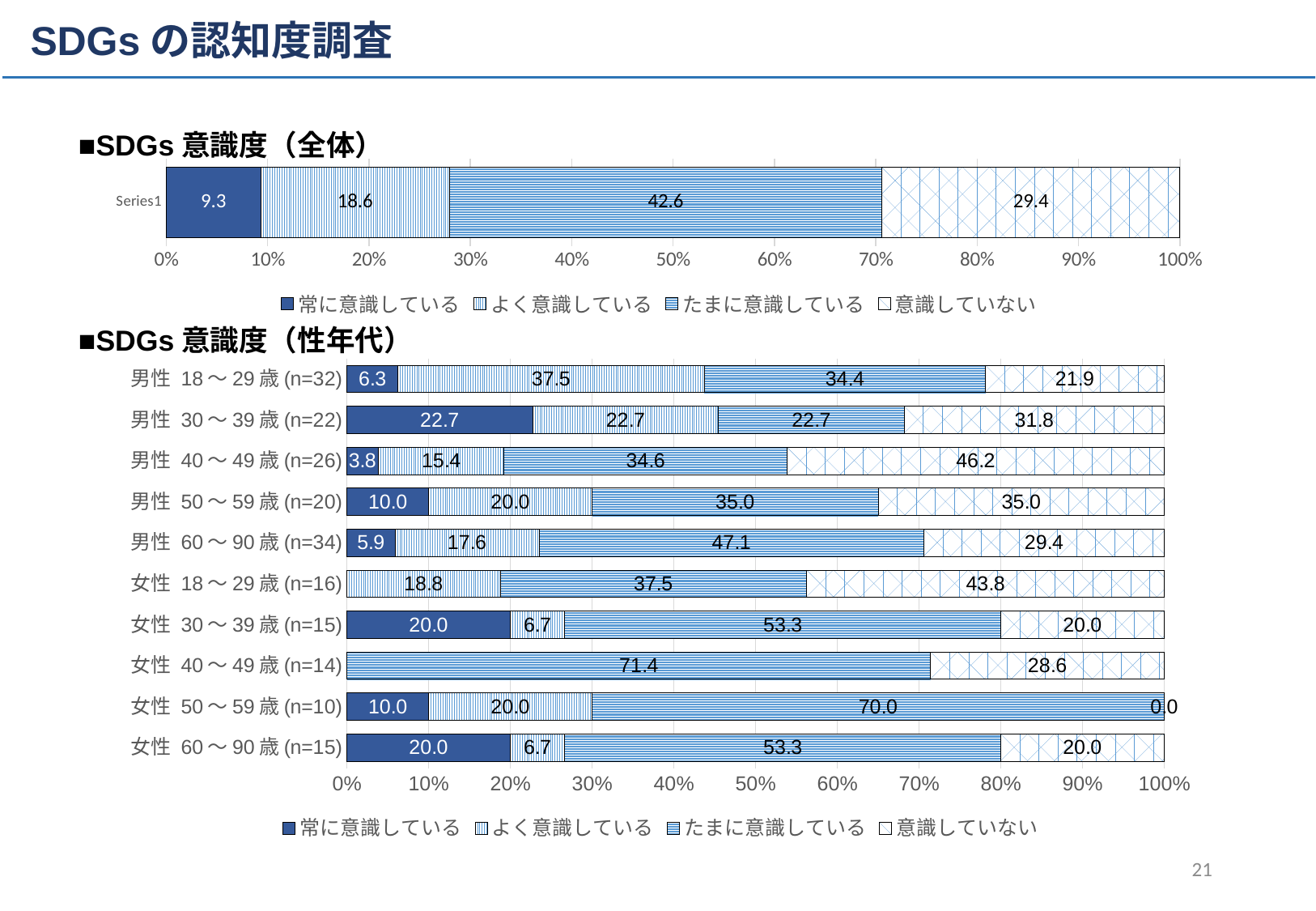

# SDGsの認知度調査
■SDGs意識度（全体）

### Chart

| Category | 常に意識している | よく意識している | たまに意識している | 意識していない |
|---|---|---|---|---|
|  | 9.3137254901961 | 18.627450980392 | 42.647058823529 | 29.411764705882 |
■SDGs意識度（性年代）

### Chart

| Category | 常に意識している | よく意識している | たまに意識している | 意識していない |
|---|---|---|---|---|
| 男性 18～29歳(n=32) | 6.25 | 37.5 | 34.375 | 21.875 |
| 男性 30～39歳(n=22) | 22.727272727273 | 22.727272727273 | 22.727272727273 | 31.818181818182 |
| 男性 40～49歳(n=26) | 3.8461538461538 | 15.384615384615 | 34.615384615385 | 46.153846153846 |
| 男性 50～59歳(n=20) | 10.0 | 20.0 | 35.0 | 35.0 |
| 男性 60～90歳(n=34) | 5.8823529411765 | 17.647058823529 | 47.058823529412 | 29.411764705882 |
| 女性 18～29歳(n=16) | 0.0 | 18.75 | 37.5 | 43.75 |
| 女性 30～39歳(n=15) | 20.0 | 6.6666666666667 | 53.333333333333 | 20.0 |
| 女性 40～49歳(n=14) | 0.0 | 0.0 | 71.428571428571 | 28.571428571429 |
| 女性 50～59歳(n=10) | 10.0 | 20.0 | 70.0 | 0.0 |
| 女性 60～90歳(n=15) | 20.0 | 6.6666666666667 | 53.333333333333 | 20.0 |
21